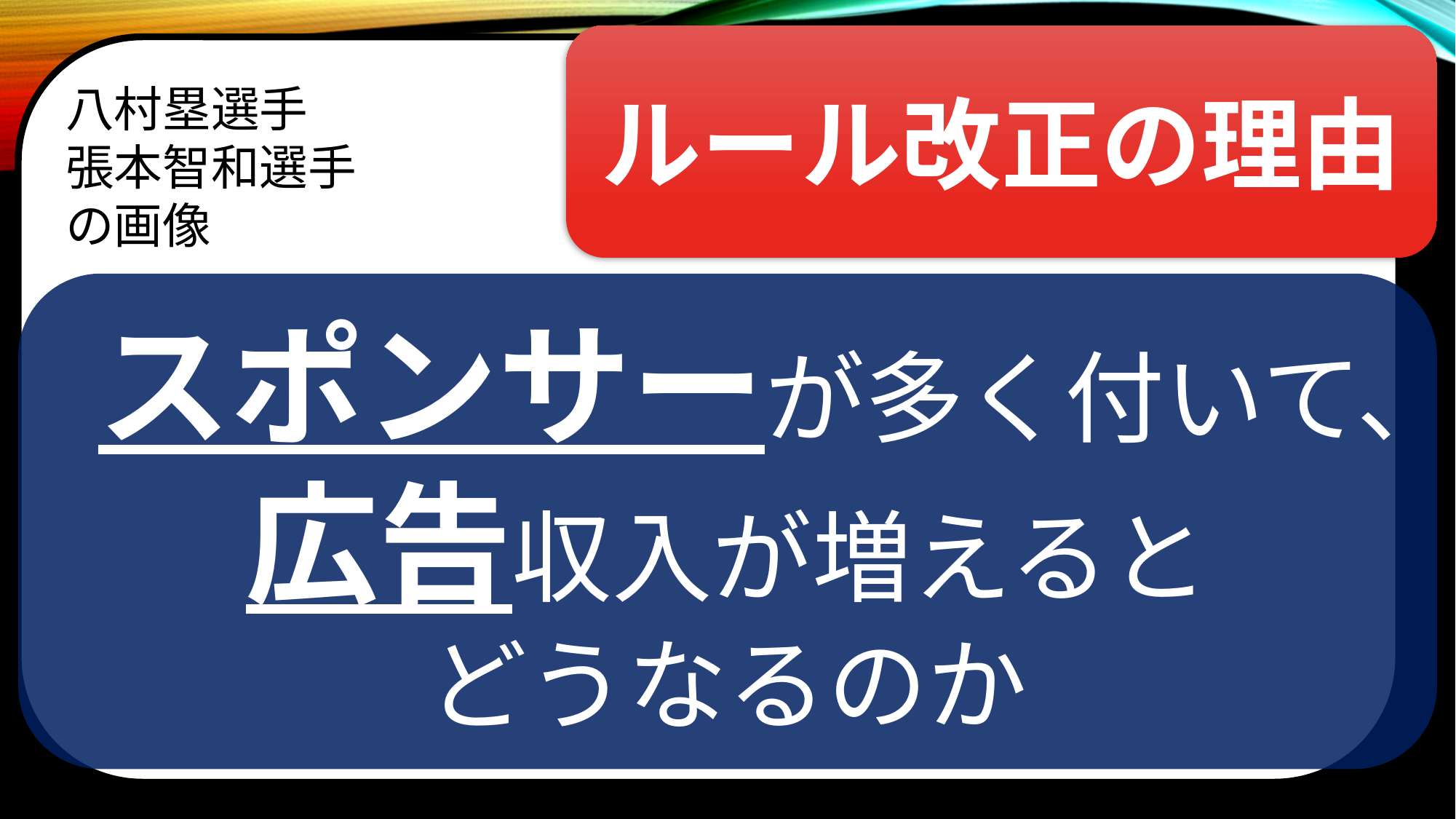

ルール改正の理由
八村塁選手
張本智和選手
の画像
スポンサーが多く付いて、
広告収入が増えると
どうなるのか